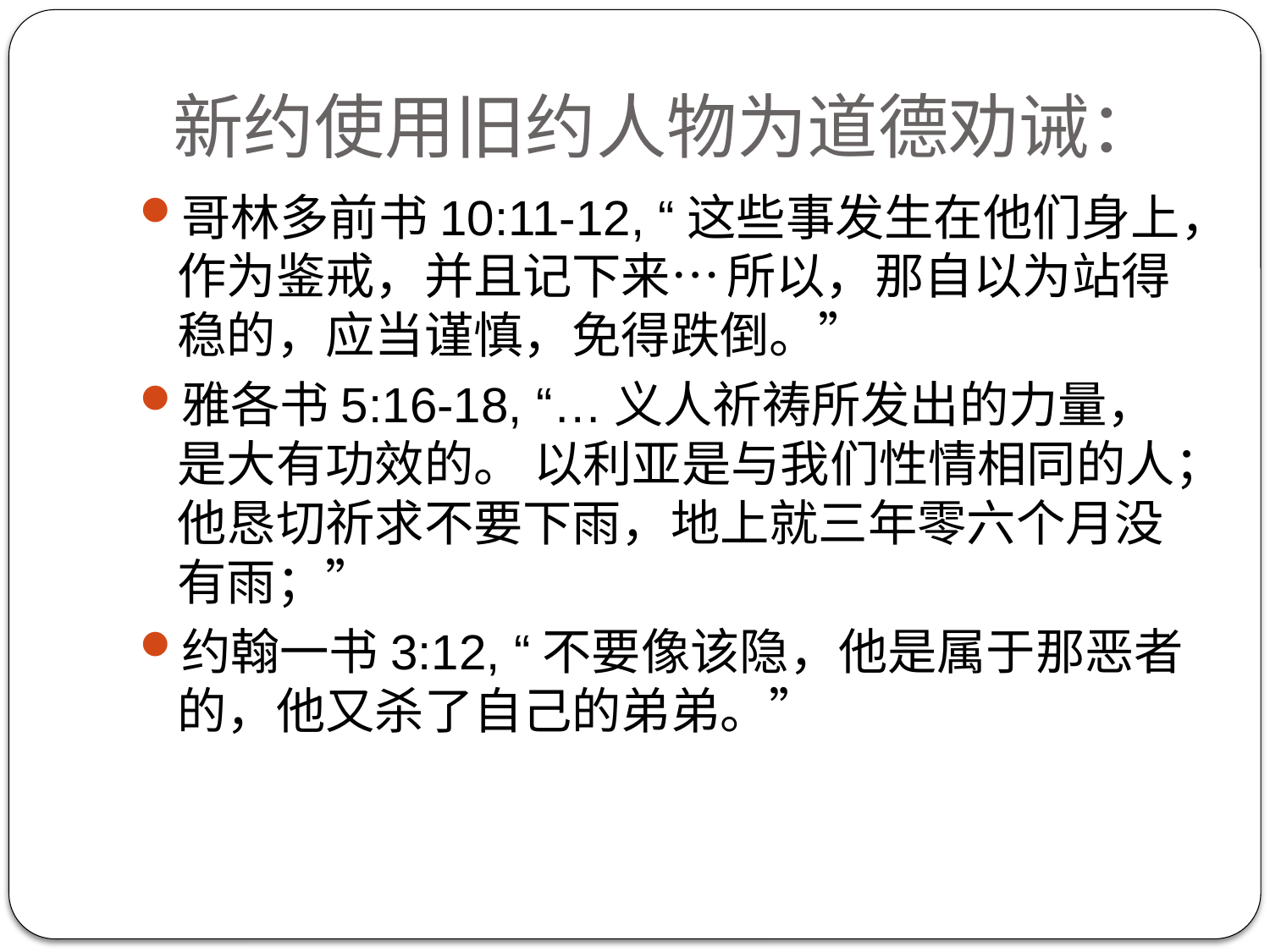

# 新约使用旧约人物为道德劝诫：
哥林多前书10:11-12, “这些事发生在他们身上，作为鉴戒，并且记下来… 所以，那自以为站得稳的，应当谨慎，免得跌倒。”
雅各书5:16-18, “…义人祈祷所发出的力量，是大有功效的。 以利亚是与我们性情相同的人；他恳切祈求不要下雨，地上就三年零六个月没有雨；”
约翰一书3:12, “不要像该隐，他是属于那恶者的，他又杀了自己的弟弟。”